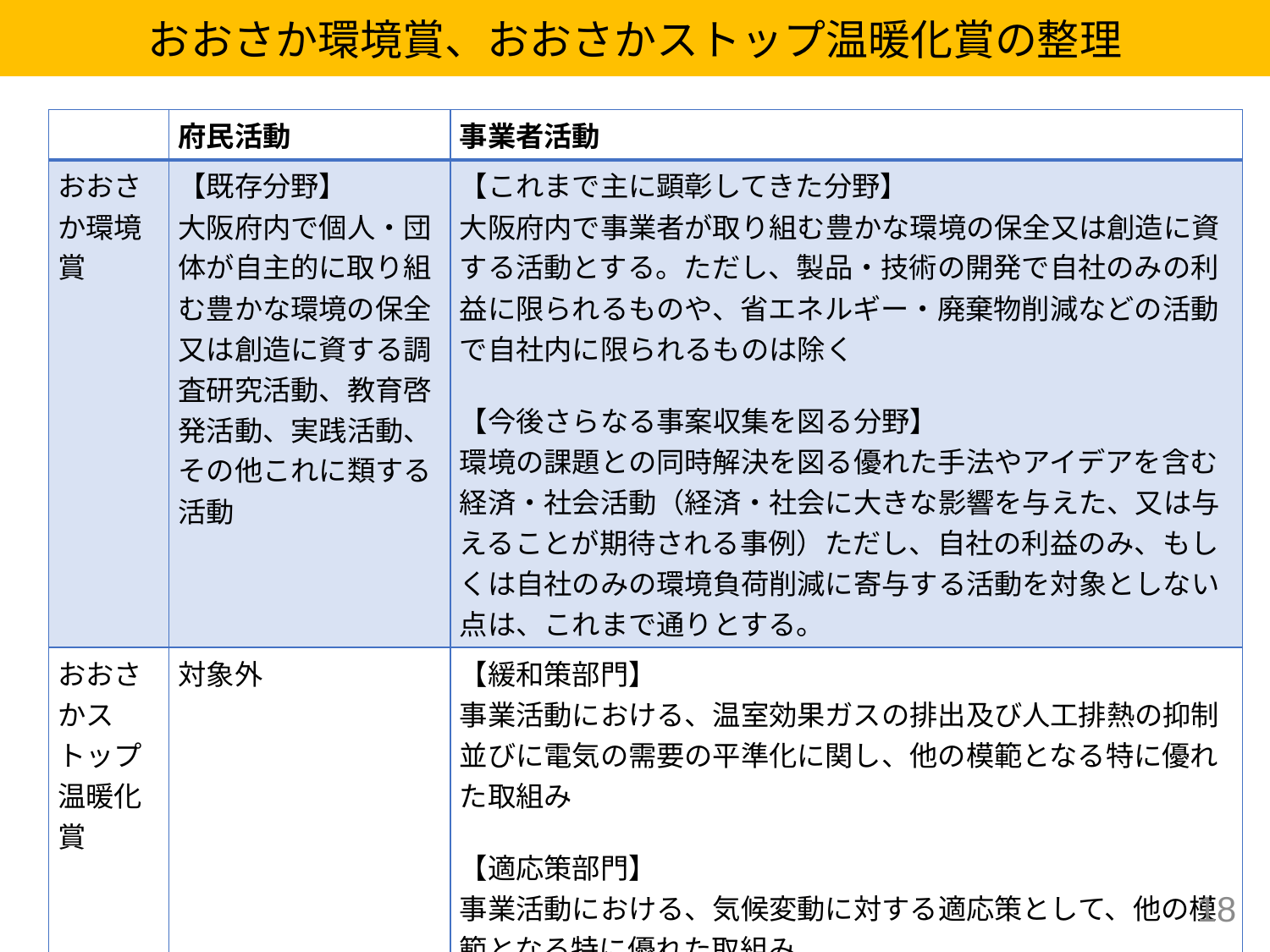

おおさか環境賞、おおさかストップ温暖化賞の整理
|  | 府民活動 | 事業者活動 |
| --- | --- | --- |
| おおさか環境賞 | 【既存分野】 大阪府内で個人・団体が自主的に取り組む豊かな環境の保全又は創造に資する調査研究活動、教育啓発活動、実践活動、その他これに類する活動 | 【これまで主に顕彰してきた分野】 大阪府内で事業者が取り組む豊かな環境の保全又は創造に資する活動とする。ただし、製品・技術の開発で自社のみの利益に限られるものや、省エネルギー・廃棄物削減などの活動で自社内に限られるものは除く 【今後さらなる事案収集を図る分野】 環境の課題との同時解決を図る優れた手法やアイデアを含む経済・社会活動（経済・社会に大きな影響を与えた、又は与えることが期待される事例）ただし、自社の利益のみ、もしくは自社のみの環境負荷削減に寄与する活動を対象としない点は、これまで通りとする。 |
| おおさかストップ温暖化賞 | 対象外 | 【緩和策部門】 事業活動における、温室効果ガスの排出及び人工排熱の抑制並びに電気の需要の平準化に関し、他の模範となる特に優れた取組み 【適応策部門】 事業活動における、気候変動に対する適応策として、他の模範となる特に優れた取組み |
18